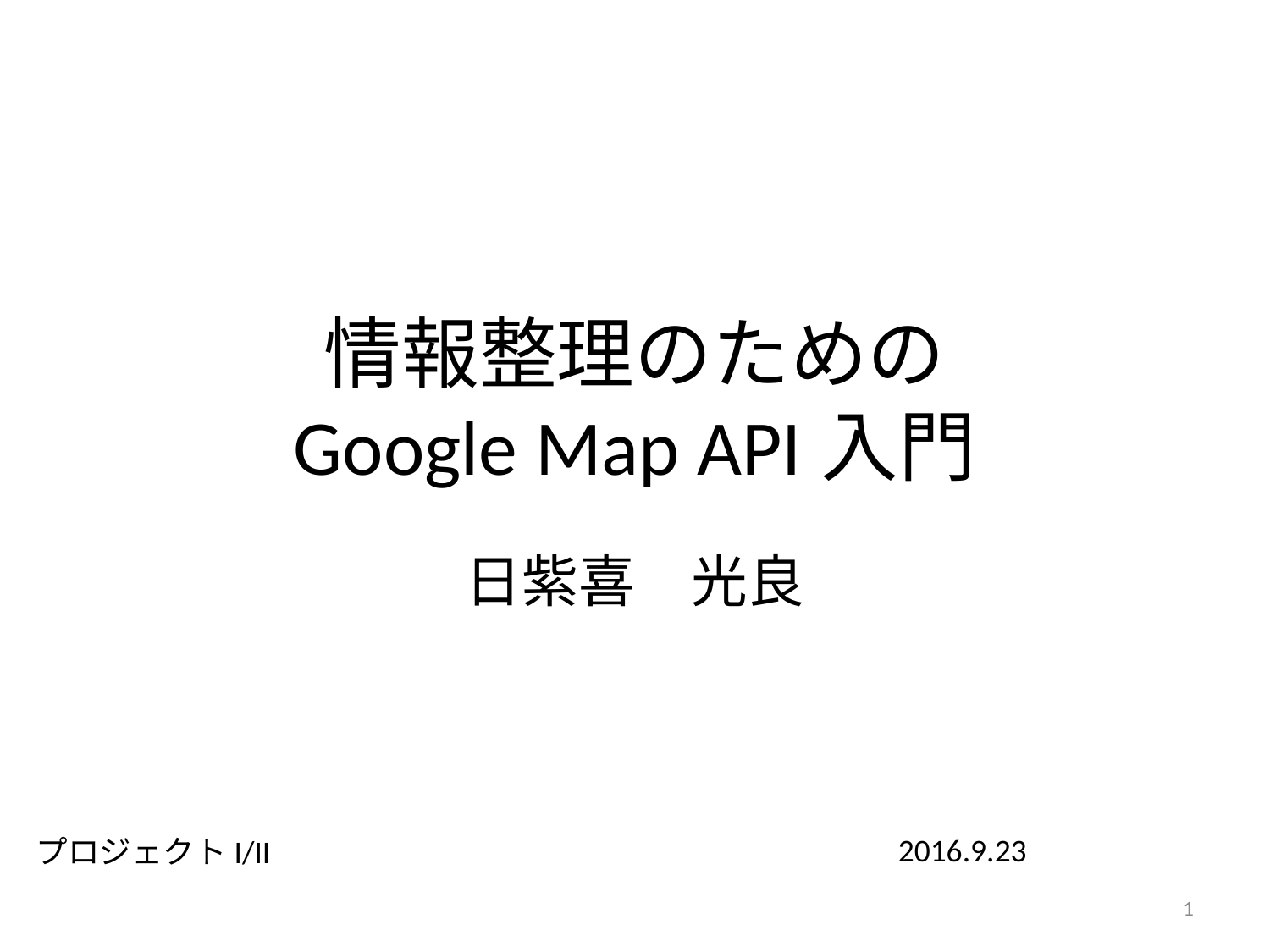

# 情報整理のための Google Map API入門
日紫喜　光良
2016.9.23
プロジェクトI/II
1